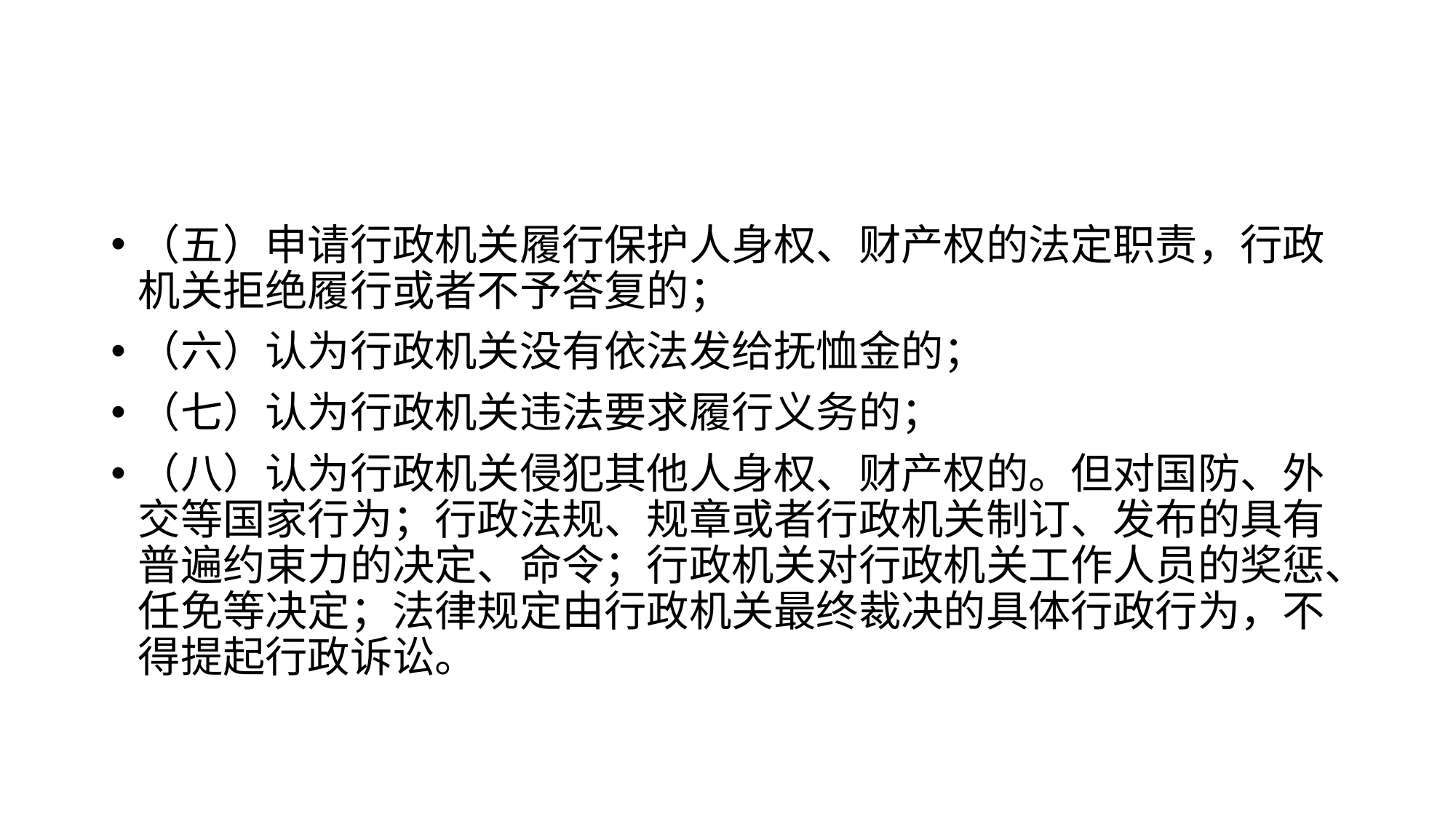

#
（五）申请行政机关履行保护人身权、财产权的法定职责，行政机关拒绝履行或者不予答复的；
（六）认为行政机关没有依法发给抚恤金的；
（七）认为行政机关违法要求履行义务的；
（八）认为行政机关侵犯其他人身权、财产权的。但对国防、外交等国家行为；行政法规、规章或者行政机关制订、发布的具有普遍约束力的决定、命令；行政机关对行政机关工作人员的奖惩、任免等决定；法律规定由行政机关最终裁决的具体行政行为，不得提起行政诉讼。